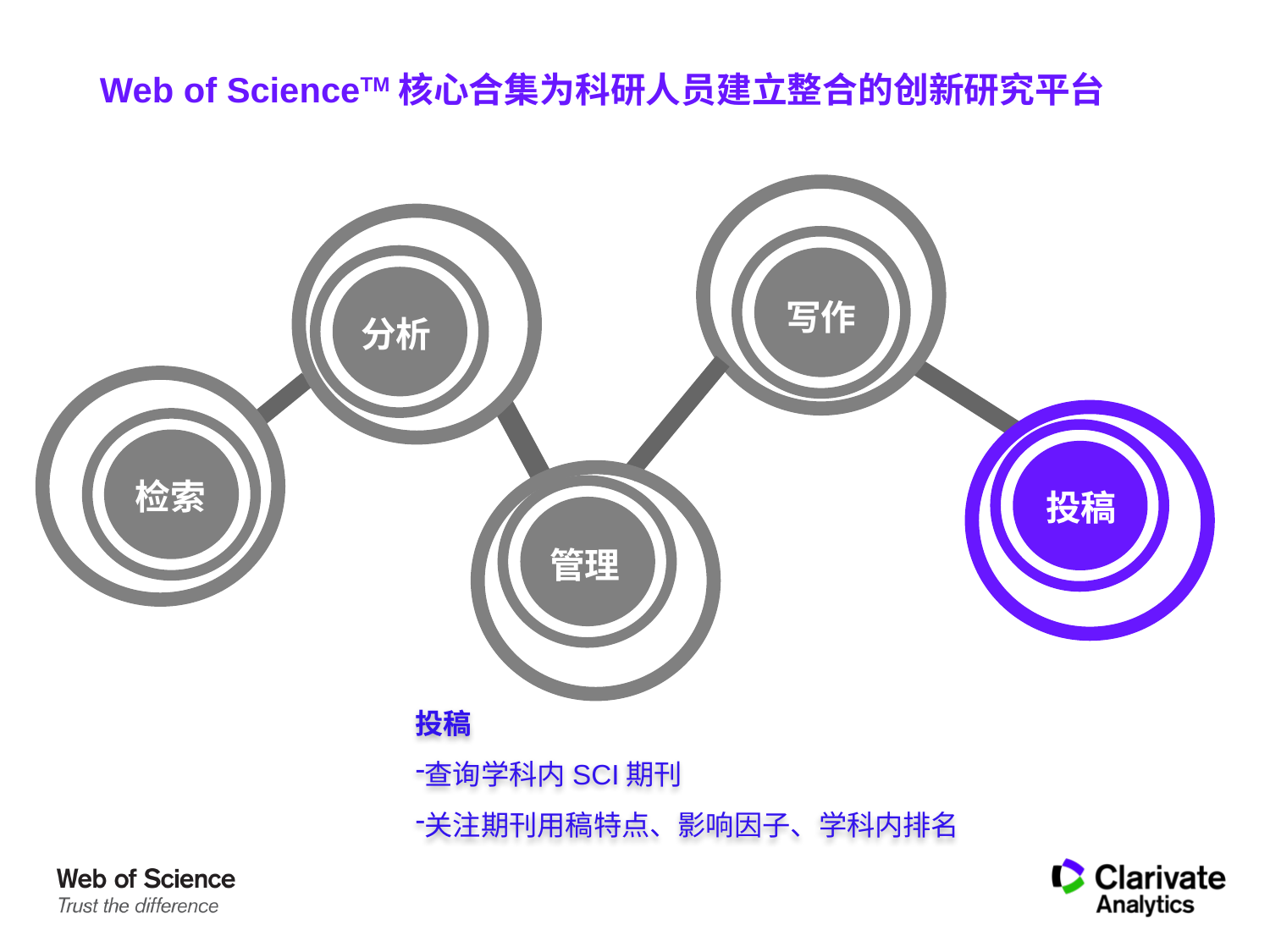

# Web of ScienceTM核心合集为科研人员建立整合的创新研究平台

写作

分析

检索

投稿

管理
投稿
查询学科内SCI期刊
关注期刊用稿特点、影响因子、学科内排名